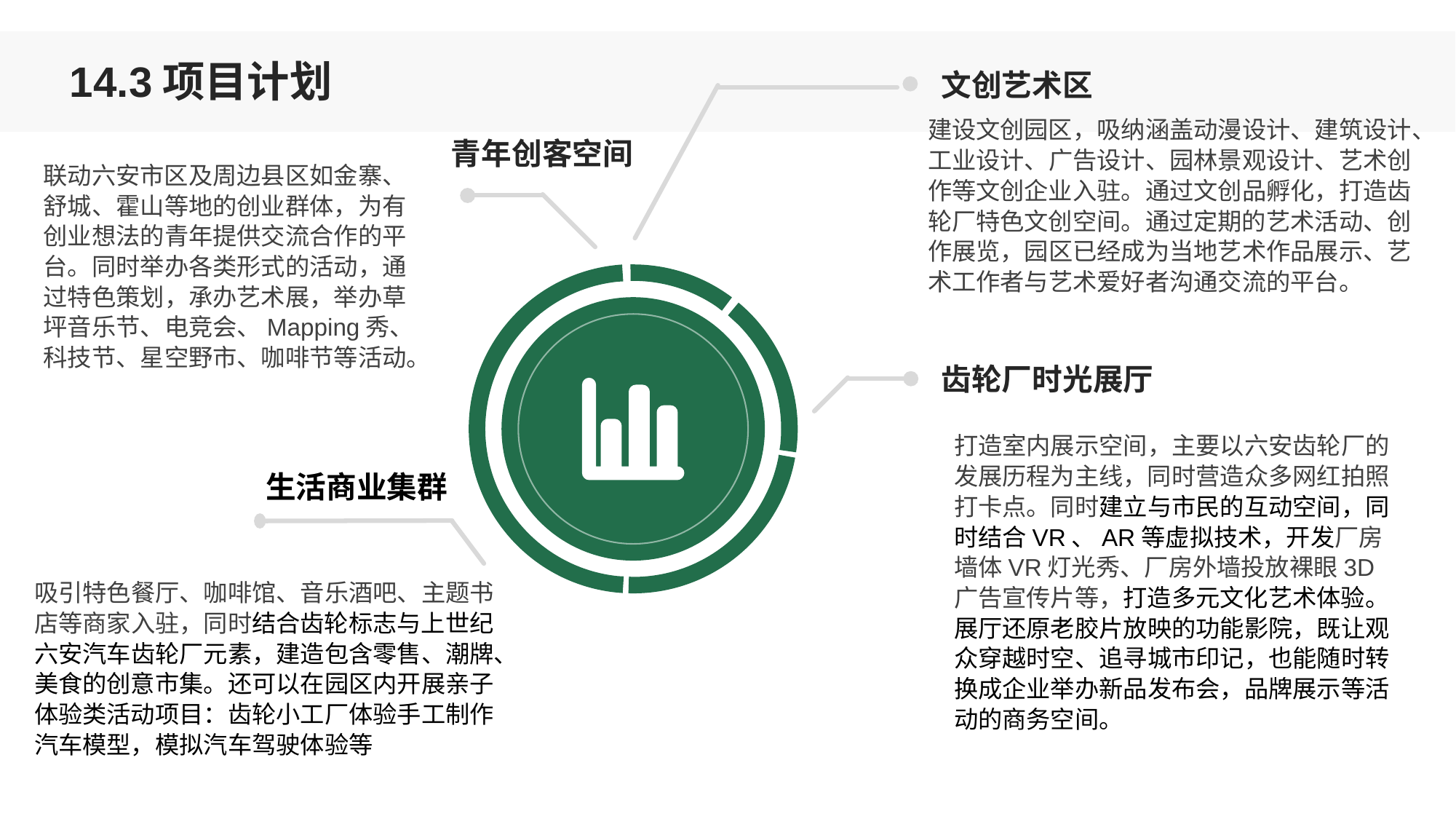

14.3项目计划
文创艺术区

建设文创园区，吸纳涵盖动漫设计、建筑设计、工业设计、广告设计、园林景观设计、艺术创作等文创企业入驻。通过文创品孵化，打造齿轮厂特色文创空间。通过定期的艺术活动、创作展览，园区已经成为当地艺术作品展示、艺术工作者与艺术爱好者沟通交流的平台。

青年创客空间
联动六安市区及周边县区如金寨、舒城、霍山等地的创业群体，为有创业想法的青年提供交流合作的平台。同时举办各类形式的活动，通过特色策划，承办艺术展，举办草坪音乐节、电竞会、Mapping秀、科技节、星空野市、咖啡节等活动。

齿轮厂时光展厅

打造室内展示空间，主要以六安齿轮厂的发展历程为主线，同时营造众多网红拍照打卡点。同时建立与市民的互动空间，同时结合VR、AR等虚拟技术，开发厂房墙体VR灯光秀、厂房外墙投放裸眼3D广告宣传片等，打造多元文化艺术体验。展厅还原老胶片放映的功能影院，既让观众穿越时空、追寻城市印记，也能随时转换成企业举办新品发布会，品牌展示等活动的商务空间。
生活商业集群

吸引特色餐厅、咖啡馆、音乐酒吧、主题书店等商家入驻，同时结合齿轮标志与上世纪六安汽车齿轮厂元素，建造包含零售、潮牌、美食的创意市集。还可以在园区内开展亲子体验类活动项目：齿轮小工厂体验手工制作汽车模型，模拟汽车驾驶体验等